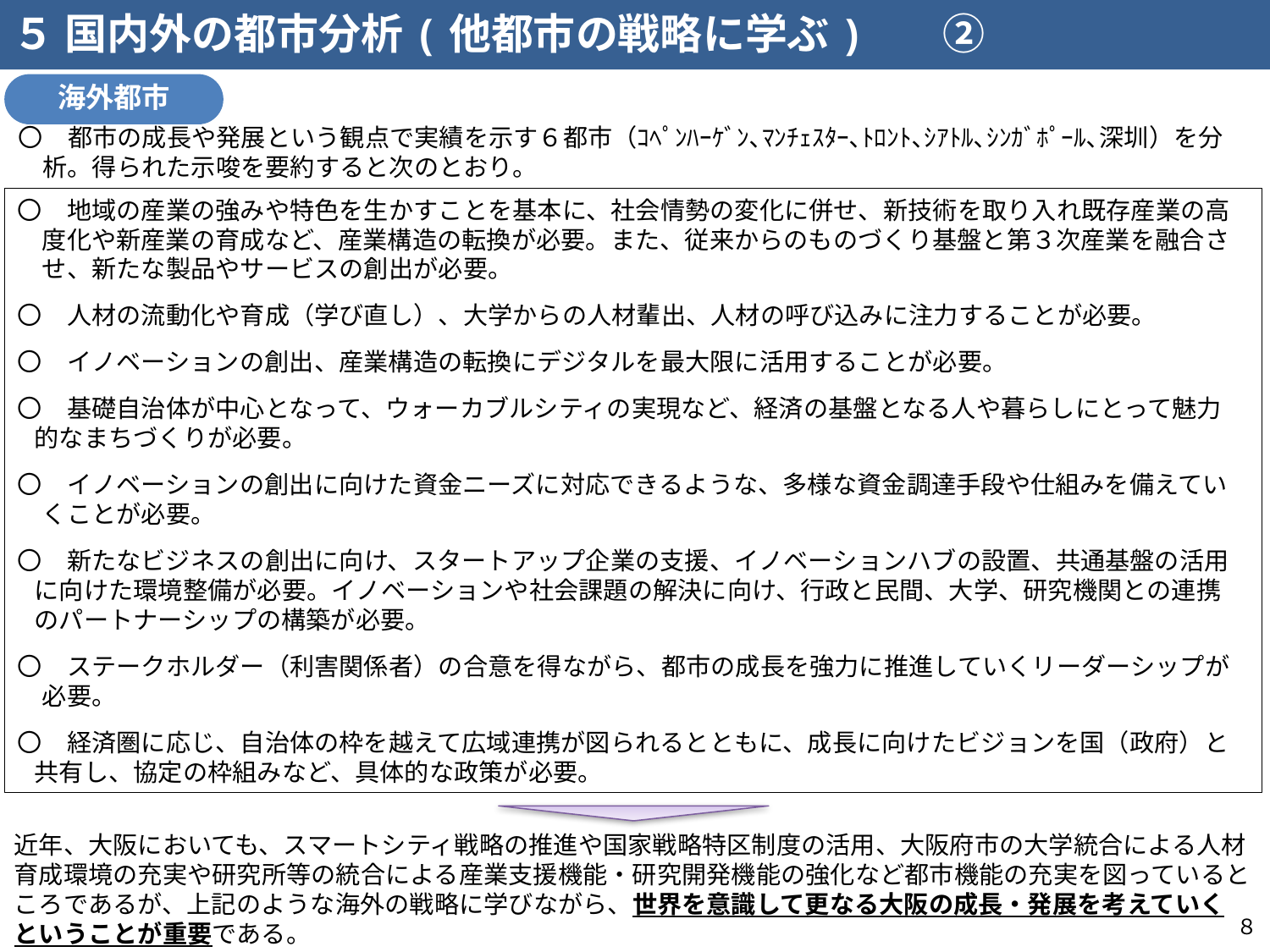

５ 国内外の都市分析(他都市の戦略に学ぶ) 　②
海外都市
〇　都市の成長や発展という観点で実績を示す６都市（ｺﾍﾟﾝﾊｰｹﾞﾝ､ﾏﾝﾁｪｽﾀｰ､ﾄﾛﾝﾄ､ｼｱﾄﾙ､ｼﾝｶﾞﾎﾟｰﾙ､深圳）を分析。得られた示唆を要約すると次のとおり。
〇　地域の産業の強みや特色を生かすことを基本に、社会情勢の変化に併せ、新技術を取り入れ既存産業の高
　度化や新産業の育成など、産業構造の転換が必要。また、従来からのものづくり基盤と第３次産業を融合さ
　せ、新たな製品やサービスの創出が必要。

〇　人材の流動化や育成（学び直し）、大学からの人材輩出、人材の呼び込みに注力することが必要。

〇　イノベーションの創出、産業構造の転換にデジタルを最大限に活用することが必要。

〇　基礎自治体が中心となって、ウォーカブルシティの実現など、経済の基盤となる人や暮らしにとって魅力
  的なまちづくりが必要。

〇　イノベーションの創出に向けた資金ニーズに対応できるような、多様な資金調達手段や仕組みを備えてい
　くことが必要。

〇　新たなビジネスの創出に向け、スタートアップ企業の支援、イノベーションハブの設置、共通基盤の活用
  に向けた環境整備が必要。イノベーションや社会課題の解決に向け、行政と民間、大学、研究機関との連携
  のパートナーシップの構築が必要。

〇　ステークホルダー（利害関係者）の合意を得ながら、都市の成長を強力に推進していくリーダーシップが
　必要。

〇　経済圏に応じ、自治体の枠を越えて広域連携が図られるとともに、成長に向けたビジョンを国（政府）と
  共有し、協定の枠組みなど、具体的な政策が必要。

近年、大阪においても、スマートシティ戦略の推進や国家戦略特区制度の活用、大阪府市の大学統合による人材
育成環境の充実や研究所等の統合による産業支援機能・研究開発機能の強化など都市機能の充実を図っていると
ころであるが、上記のような海外の戦略に学びながら、世界を意識して更なる大阪の成長・発展を考えていく
ということが重要である。
８